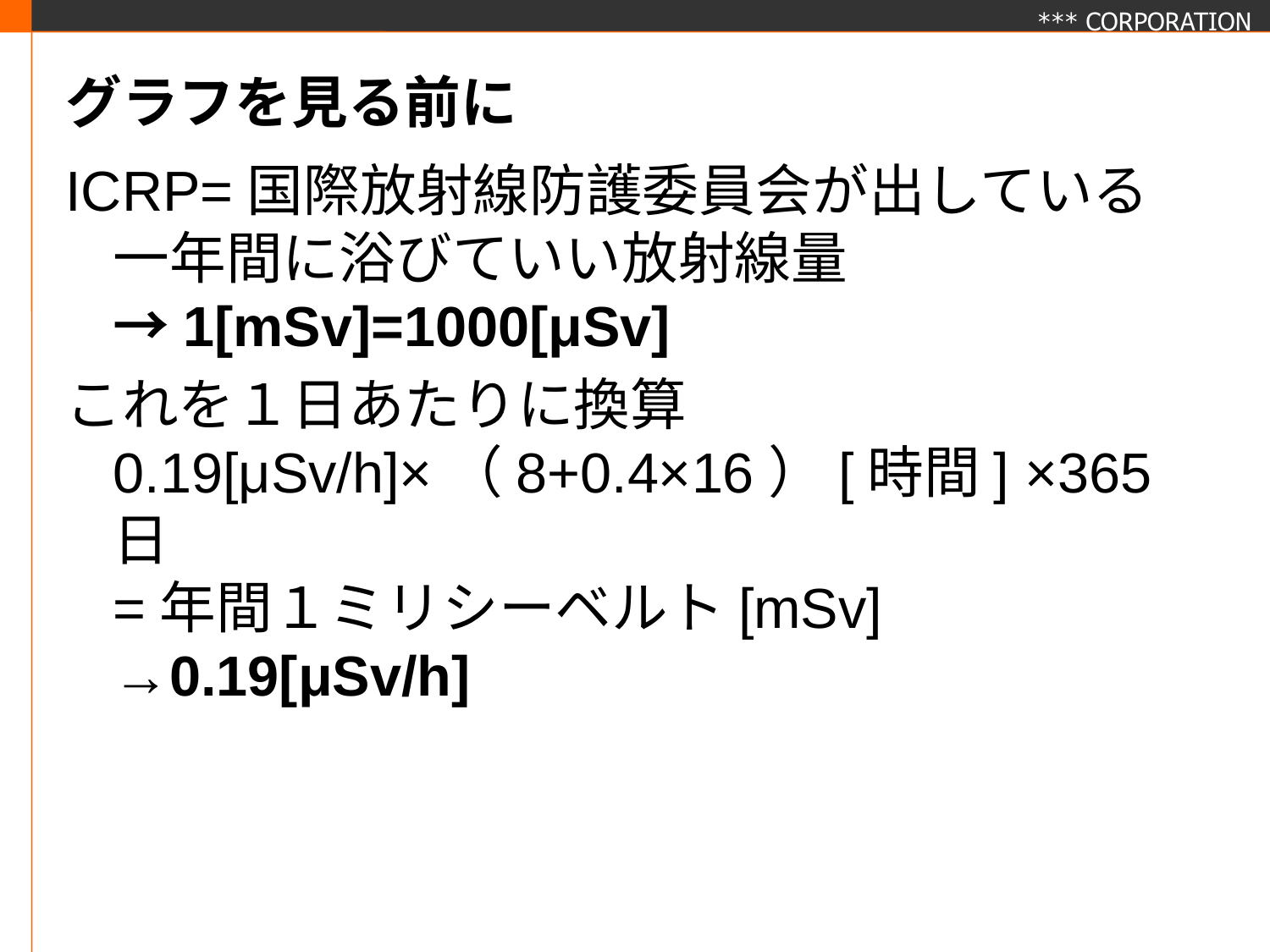

# グラフを見る前に
ICRP=国際放射線防護委員会が出している一年間に浴びていい放射線量
→1[mSv]=1000[μSv]
これを１日あたりに換算
0.19[μSv/h]×（8+0.4×16）[時間] ×365日
=年間１ミリシーベルト[mSv]
→0.19[μSv/h]